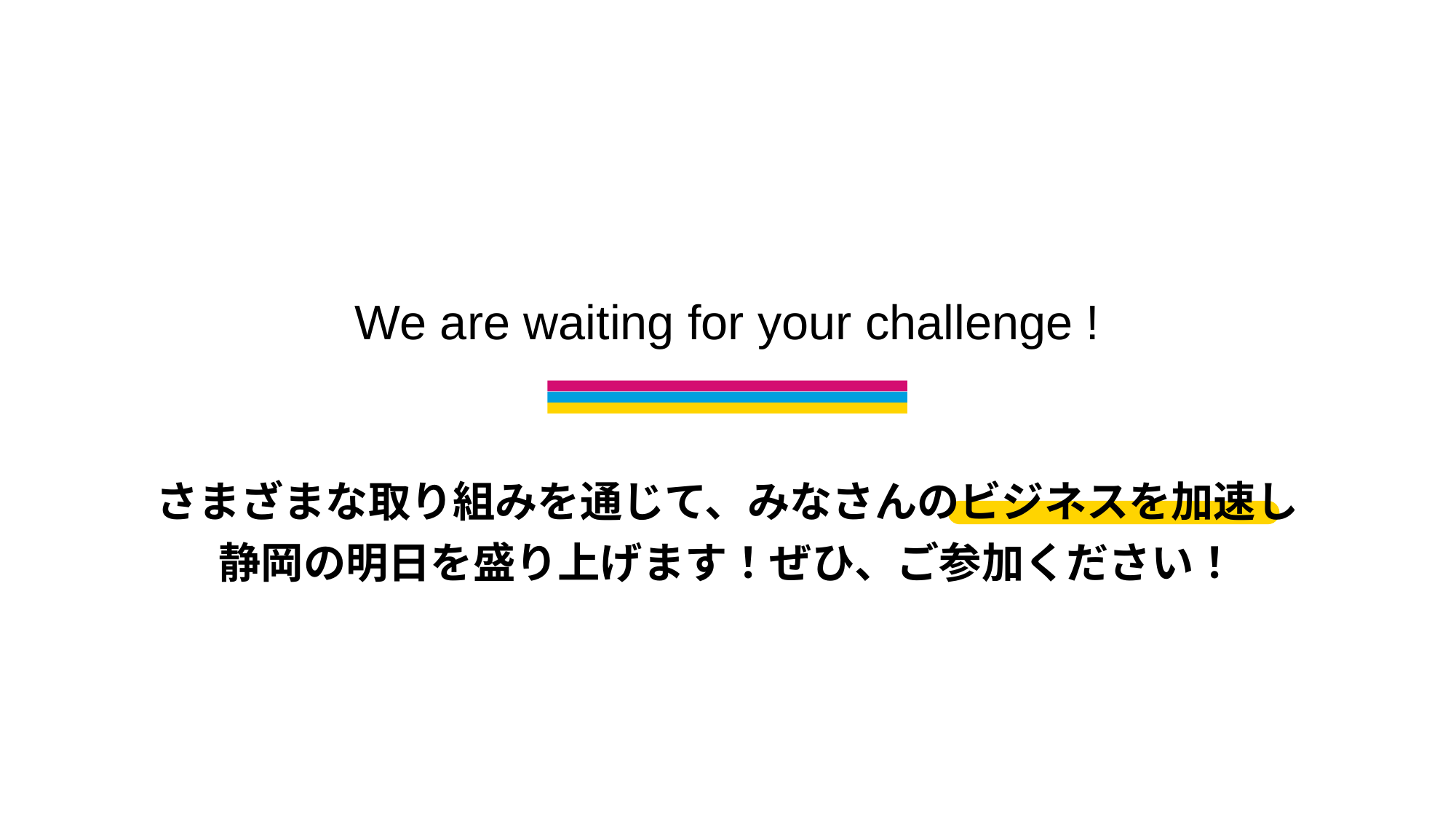

We are waiting for your challenge !

さまざまな取り組みを通じて、みなさんのビジネスを加速し
静岡の明日を盛り上げます！ぜひ、ご参加ください！